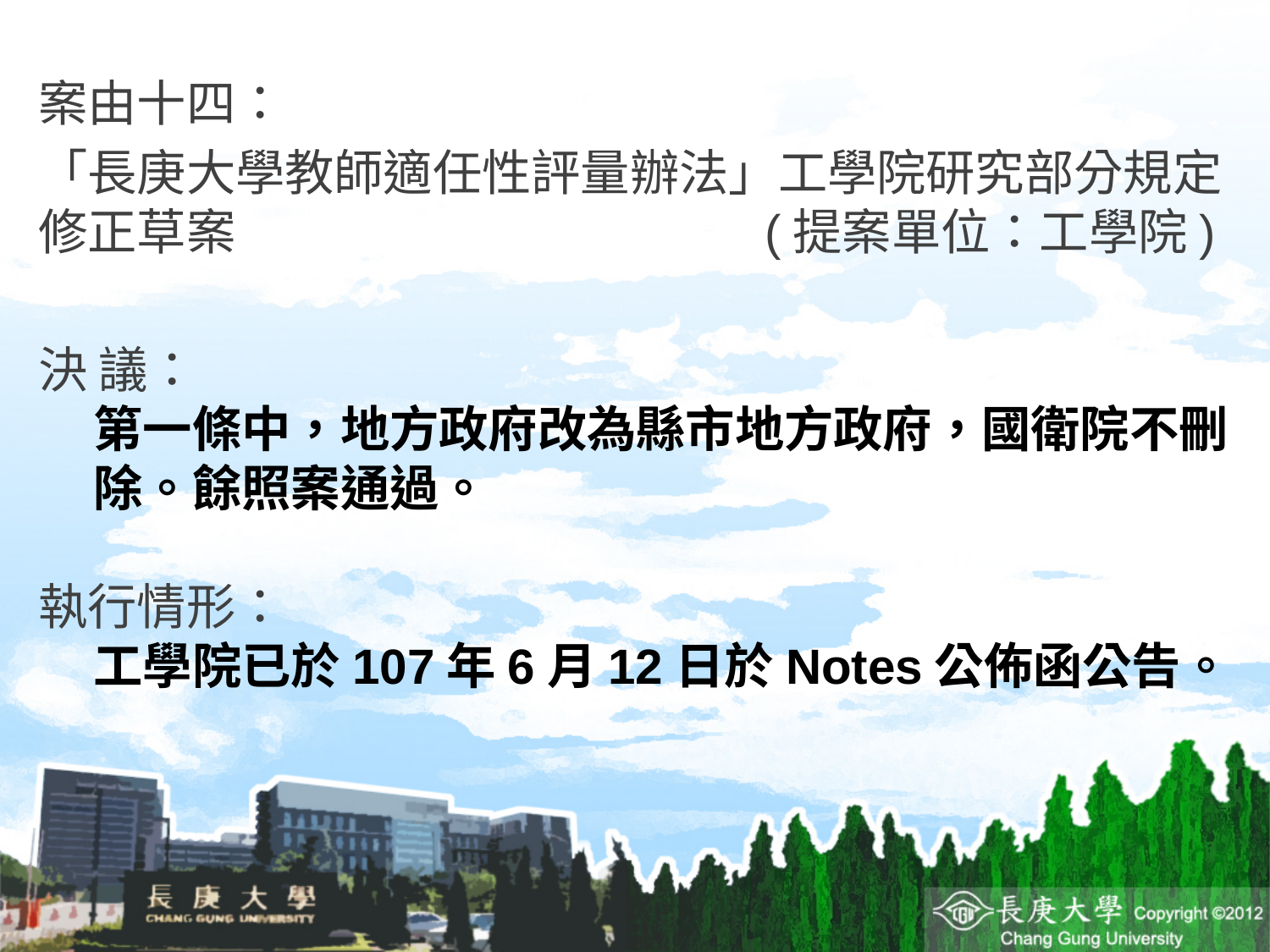

案由十四：
「長庚大學教師適任性評量辦法」工學院研究部分規定修正草案                                               (提案單位：工學院)

決 議：
第一條中，地方政府改為縣市地方政府，國衛院不刪除。餘照案通過。

執行情形：
工學院已於107年6月12日於Notes公佈函公告。